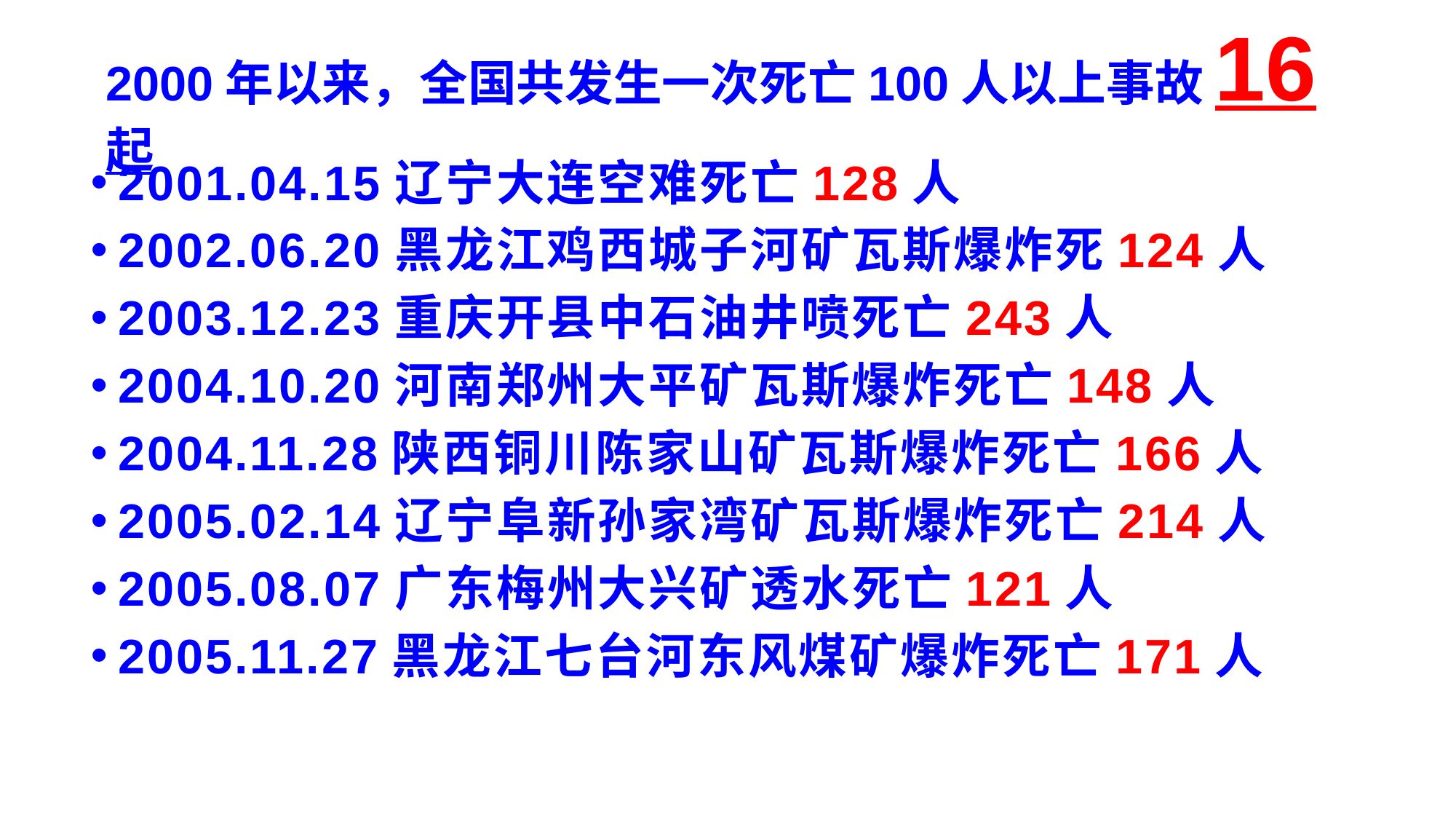

2000年以来，全国共发生一次死亡100人以上事故16起
2001.04.15辽宁大连空难死亡128人
2002.06.20黑龙江鸡西城子河矿瓦斯爆炸死124人
2003.12.23重庆开县中石油井喷死亡243人
2004.10.20河南郑州大平矿瓦斯爆炸死亡148人
2004.11.28陕西铜川陈家山矿瓦斯爆炸死亡166人
2005.02.14辽宁阜新孙家湾矿瓦斯爆炸死亡214人
2005.08.07广东梅州大兴矿透水死亡121人
2005.11.27黑龙江七台河东风煤矿爆炸死亡171人

18